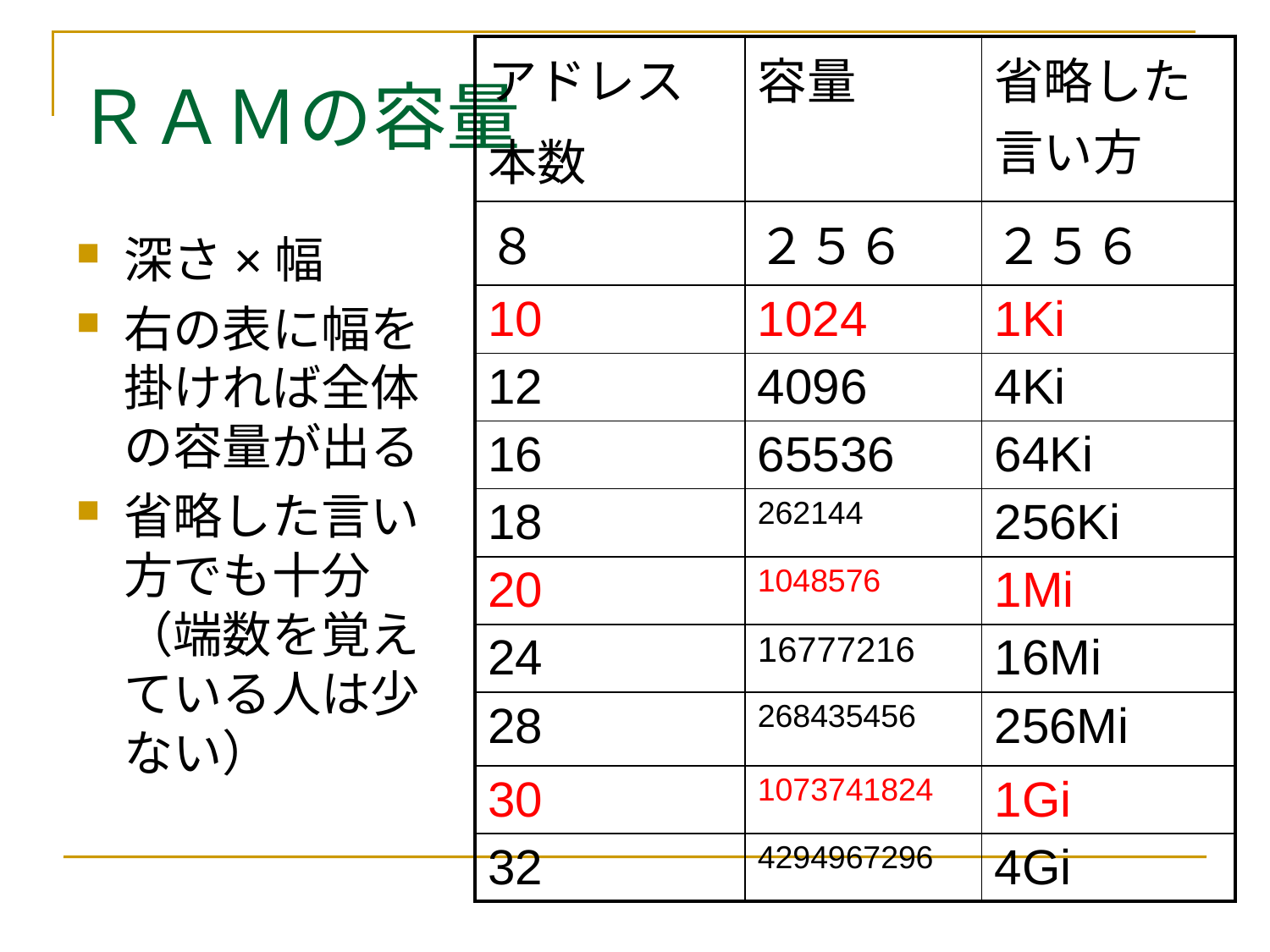

| アドレス 本数 | 容量 | 省略した言い方 |
| --- | --- | --- |
| ８ | ２５６ | ２５６ |
| 10 | 1024 | 1Ki |
| 12 | 4096 | 4Ki |
| 16 | 65536 | 64Ki |
| 18 | 262144 | 256Ki |
| 20 | 1048576 | 1Mi |
| 24 | 16777216 | 16Mi |
| 28 | 268435456 | 256Mi |
| 30 | 1073741824 | 1Gi |
| 32 | 4294967296 | 4Gi |
# ＲＡＭの容量
深さ×幅
右の表に幅を掛ければ全体の容量が出る
省略した言い方でも十分（端数を覚えている人は少ない）